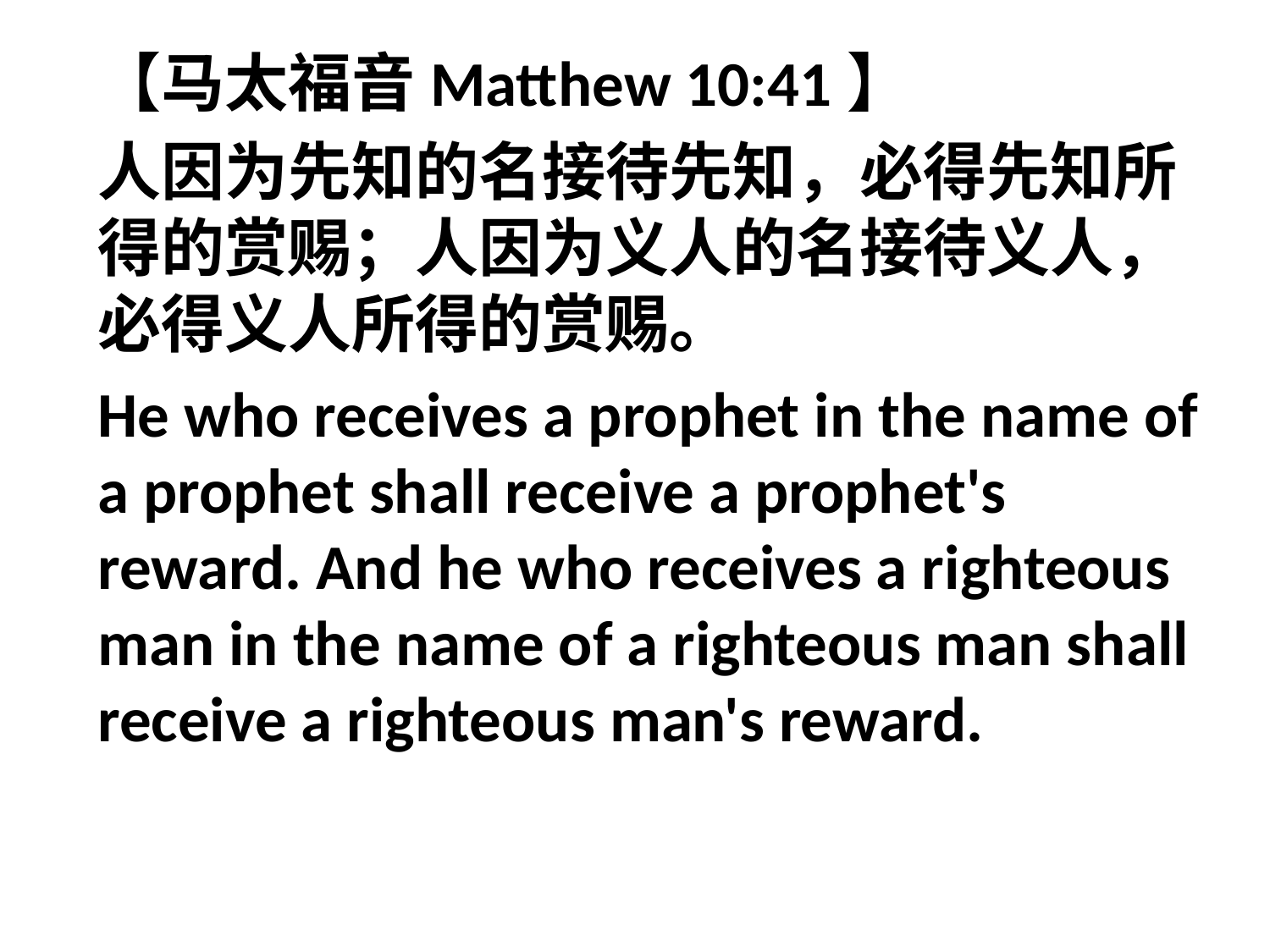

【马太福音Matthew 10:41】
人因为先知的名接待先知，必得先知所得的赏赐；人因为义人的名接待义人，必得义人所得的赏赐。
He who receives a prophet in the name of a prophet shall receive a prophet's reward. And he who receives a righteous man in the name of a righteous man shall receive a righteous man's reward.